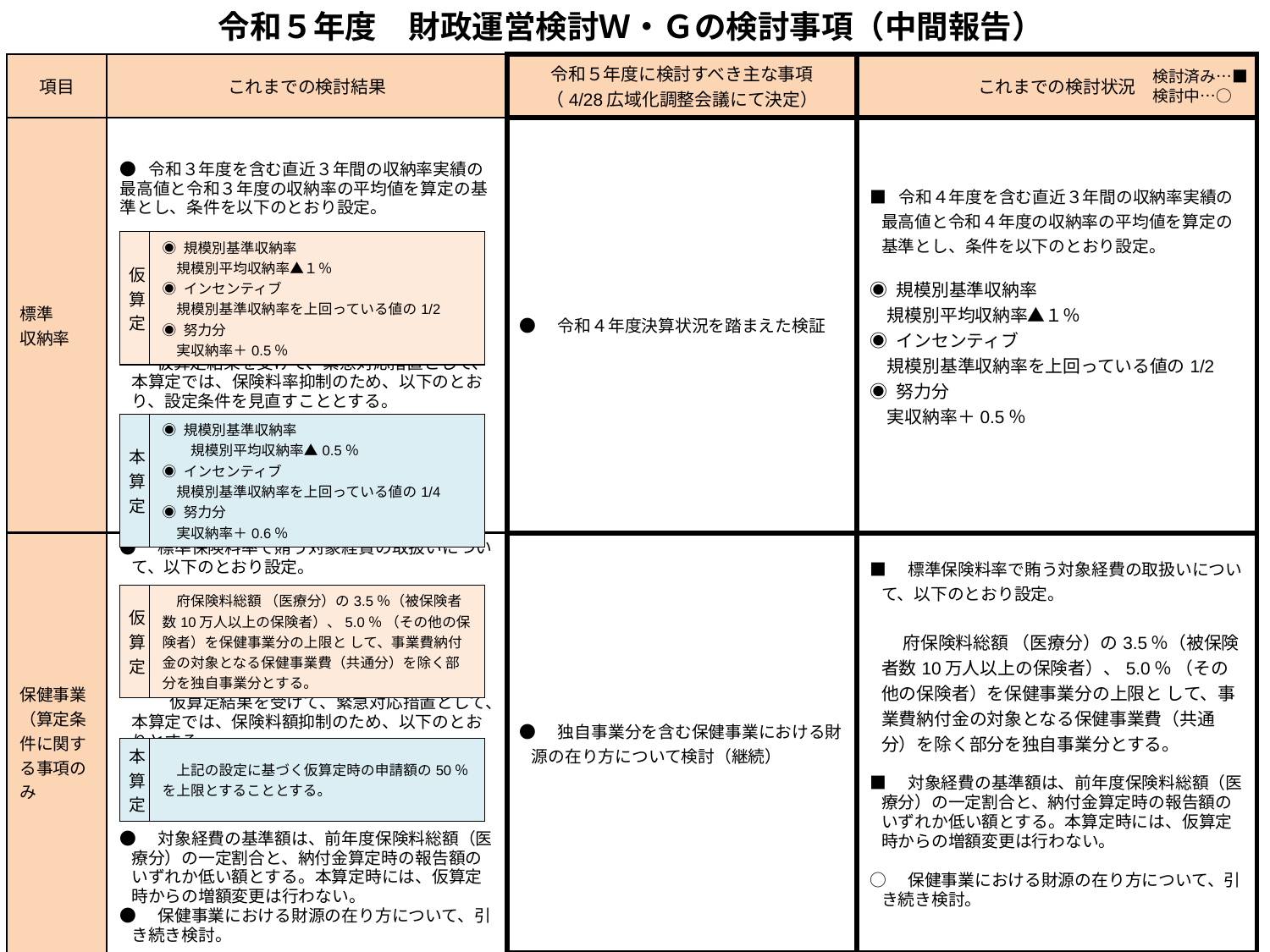

# 令和５年度　財政運営検討Ｗ・Ｇの検討事項（中間報告）
| 項目 | これまでの検討結果 | 令和５年度に検討すべき主な事項 （4/28広域化調整会議にて決定） | これまでの検討状況 |
| --- | --- | --- | --- |
| 標準 収納率 | ● 令和３年度を含む直近３年間の収納率実績の最高値と令和３年度の収納率の平均値を算定の基準とし、条件を以下のとおり設定。 　　 仮算定結果を受けて、緊急対応措置として、本算定では、保険料率抑制のため、以下のとおり、設定条件を見直すこととする。 | ●　令和４年度決算状況を踏まえた検証 | ■ 令和４年度を含む直近３年間の収納率実績の最高値と令和４年度の収納率の平均値を算定の基準とし、条件を以下のとおり設定。 ◉ 規模別基準収納率 　規模別平均収納率▲１％ ◉ インセンティブ 　規模別基準収納率を上回っている値の1/2 ◉ 努力分 　実収納率＋0.5％ |
検討済み…■
検討中…○
| 仮算定 | ◉ 規模別基準収納率 　規模別平均収納率▲１％ ◉ インセンティブ 　規模別基準収納率を上回っている値の1/2 ◉ 努力分 　実収納率＋0.5％ |
| --- | --- |
| 本算定 | ◉ 規模別基準収納率 　　規模別平均収納率▲0.5％ ◉ インセンティブ 　規模別基準収納率を上回っている値の1/4 ◉ 努力分 　実収納率＋0.6％ |
| --- | --- |
| 保健事業 （算定条件に関する事項のみ | ●　標準保険料率で賄う対象経費の取扱いについて、以下のとおり設定。 　　　仮算定結果を受けて、緊急対応措置として、本算定では、保険料額抑制のため、以下のとおりとする。 ●　対象経費の基準額は、前年度保険料総額（医療分）の一定割合と、納付金算定時の報告額のいずれか低い額とする。本算定時には、仮算定時からの増額変更は行わない。 ●　保健事業における財源の在り方について、引き続き検討。 | ●　独自事業分を含む保健事業における財源の在り方について検討（継続） | ■　標準保険料率で賄う対象経費の取扱いについて、以下のとおり設定。 　　 　　府保険料総額 （医療分）の3.5％（被保険者数10万人以上の保険者）、5.0％ （その他の保険者）を保健事業分の上限と して、事業費納付金の対象となる保健事業費（共通分）を除く部分を独自事業分とする。 ■　対象経費の基準額は、前年度保険料総額（医療分）の一定割合と、納付金算定時の報告額のいずれか低い額とする。本算定時には、仮算定時からの増額変更は行わない。 ○　保健事業における財源の在り方について、引き続き検討。 |
| --- | --- | --- | --- |
| 仮算定 | 府保険料総額 （医療分）の3.5％（被保険者数10万人以上の保険者）、5.0％ （その他の保険者）を保健事業分の上限と して、事業費納付金の対象となる保健事業費（共通分）を除く部分を独自事業分とする。 |
| --- | --- |
| 本算定 | 上記の設定に基づく仮算定時の申請額の50％を上限とすることとする。 |
| --- | --- |